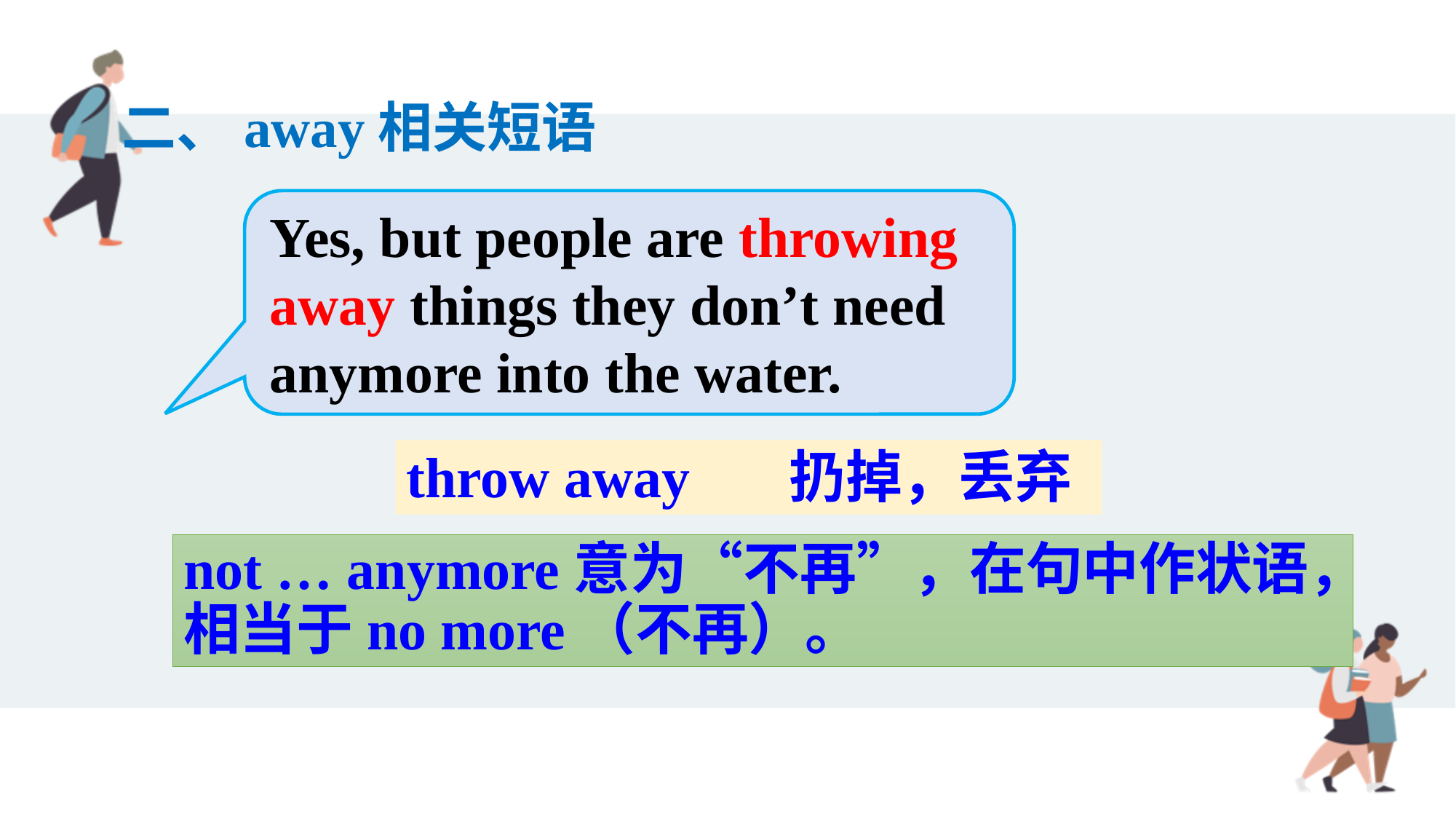

二、away相关短语
Yes, but people are throwing
away things they don’t need
anymore into the water.
throw away      扔掉，丢弃
not … anymore意为“不再”，在句中作状语，相当于no more（不再）。